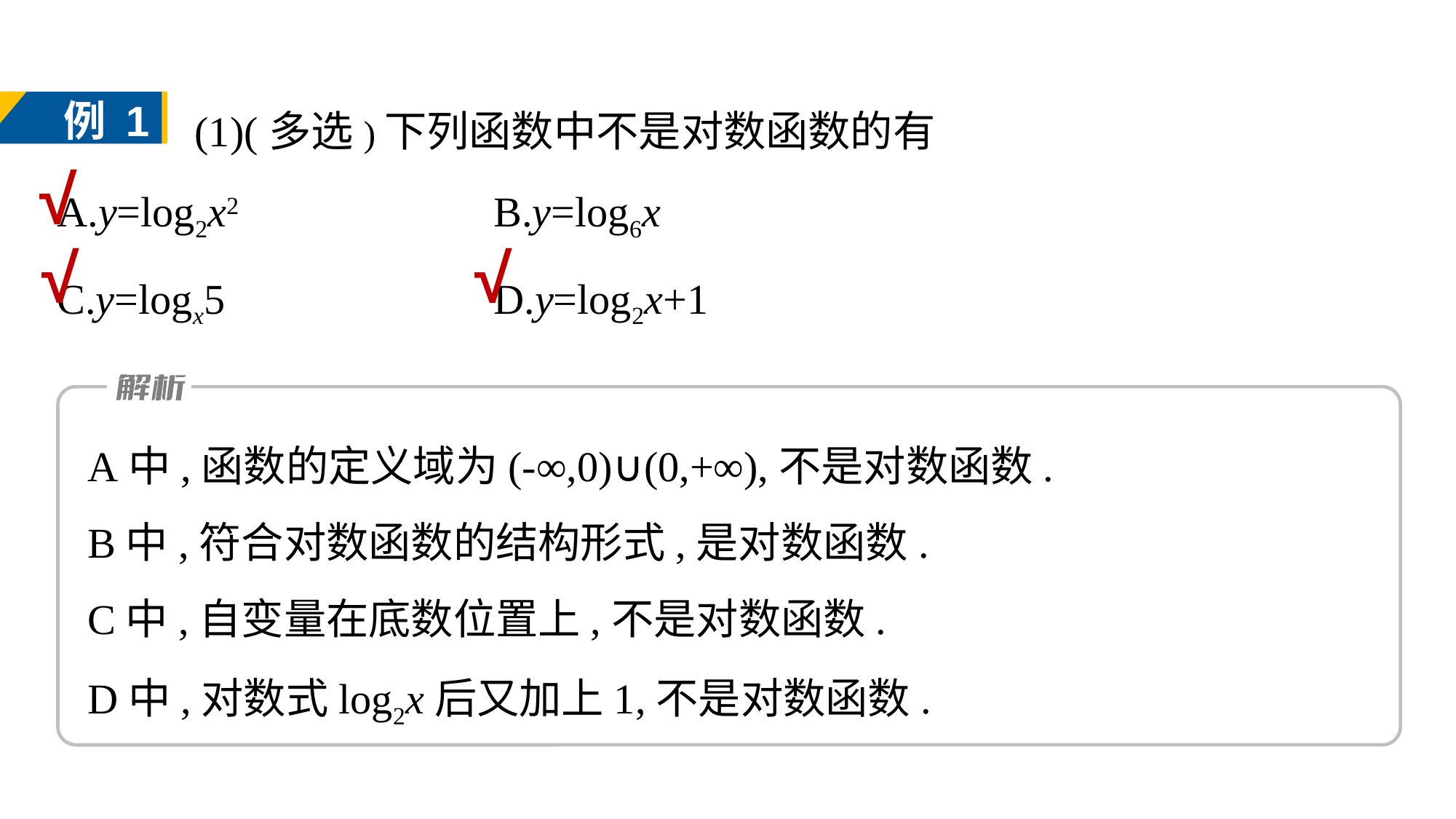

(1)(多选)下列函数中不是对数函数的有
A.y=log2x2			B.y=log6x
C.y=logx5			D.y=log2x+1
例 1

√
√
√

A中,函数的定义域为(-∞,0)∪(0,+∞),不是对数函数.
B中,符合对数函数的结构形式,是对数函数.
C中,自变量在底数位置上,不是对数函数.
D中,对数式log2x后又加上1,不是对数函数.